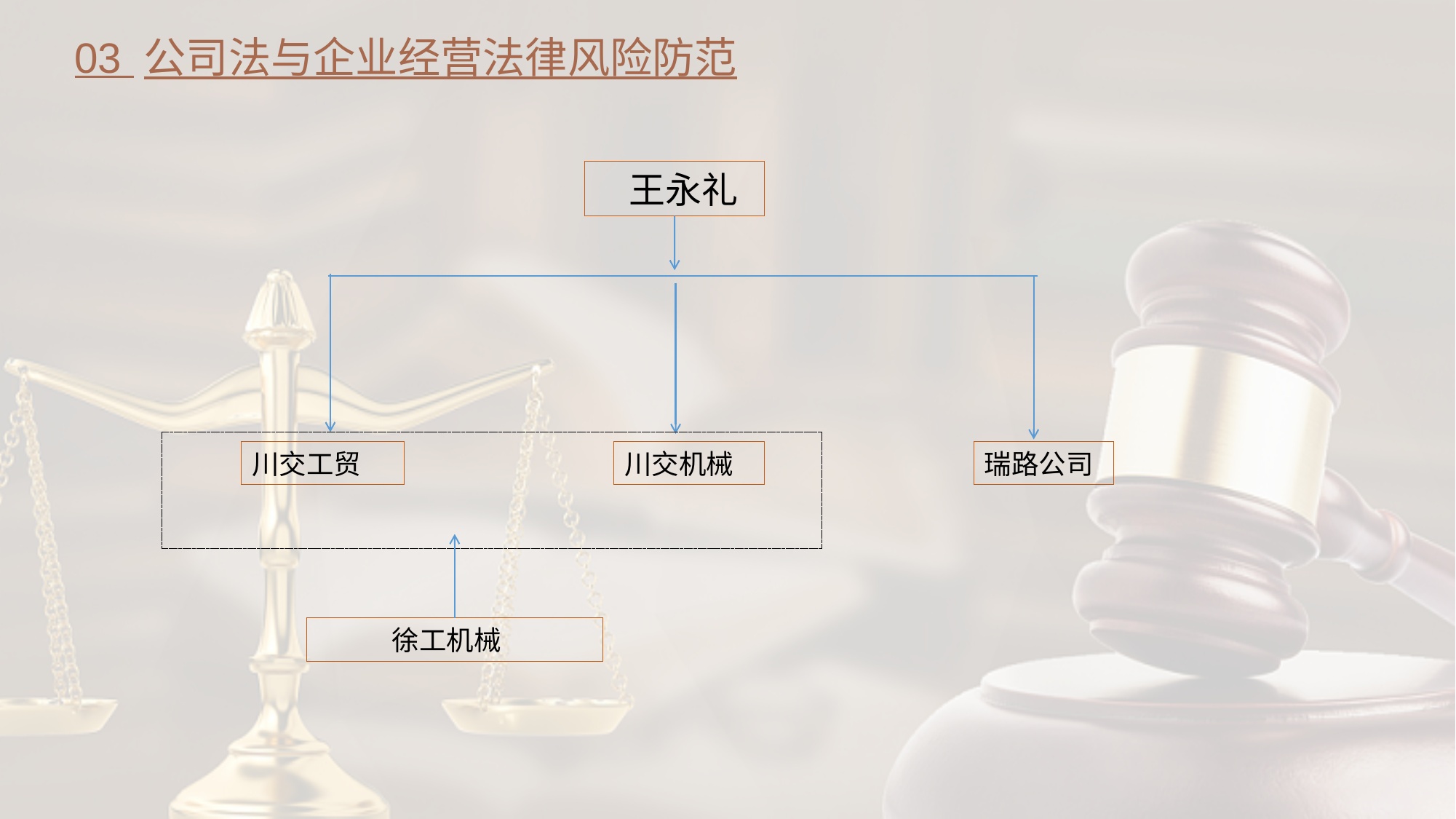

03 公司法与企业经营法律风险防范
   王永礼

川交工贸
川交机械
瑞路公司
           徐工机械